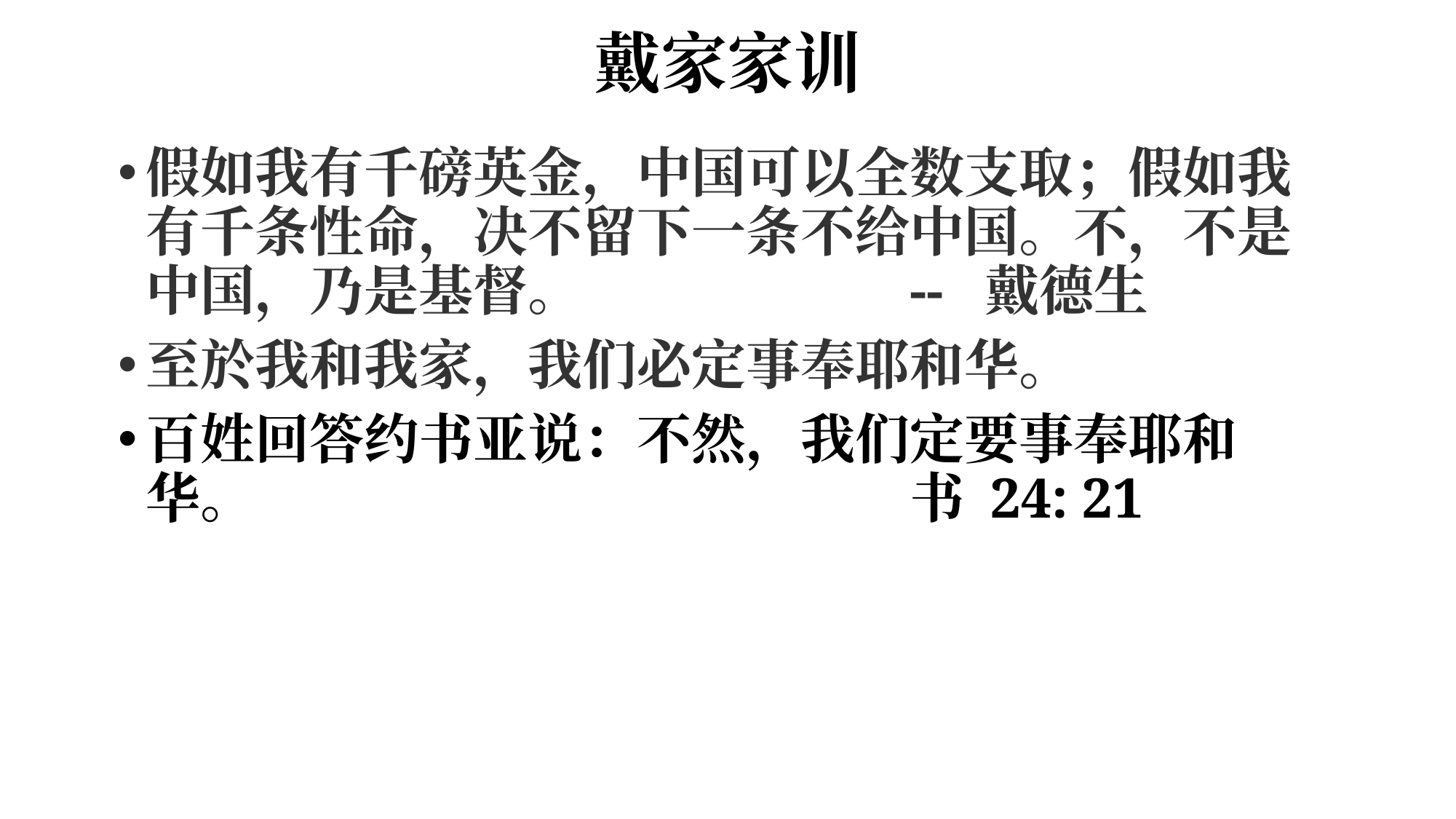

# 戴家家训
假如我有千磅英金，中国可以全数支取；假如我有千条性命，决不留下一条不给中国。不，不是中国，乃是基督。			--  戴德生
至於我和我家，我们必定事奉耶和华。
百姓回答约书亚说：不然，我们定要事奉耶和华。						书 24: 21